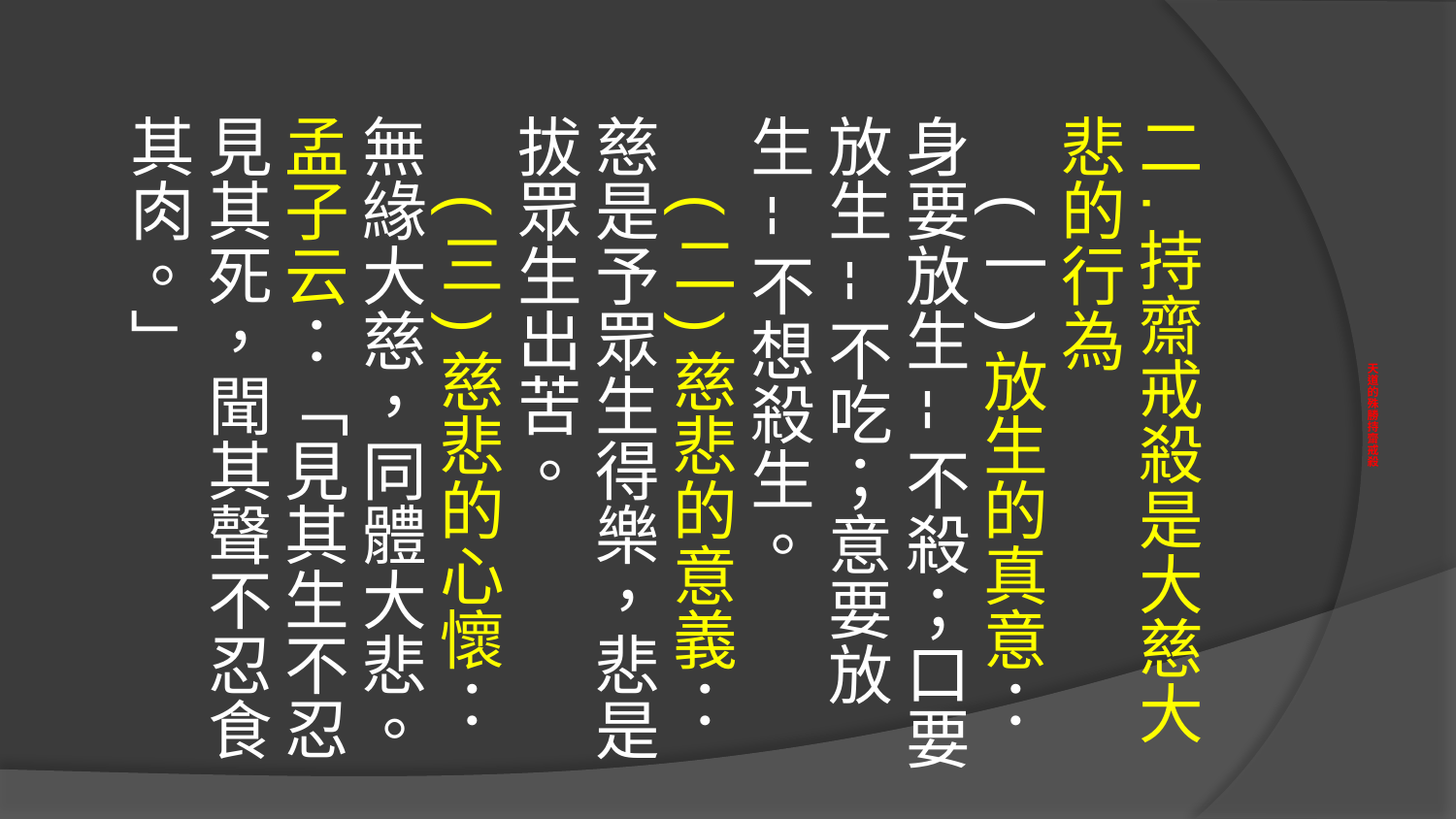

二.持齋戒殺是大慈大悲的行為
　(一)放生的真意：身要放生--不殺；口要放生--不吃；意要放生--不想殺生。
　(二)慈悲的意義：慈是予眾生得樂，悲是拔眾生出苦。
　(三)慈悲的心懷：無緣大慈，同體大悲。
孟子云：「見其生不忍見其死，聞其聲不忍食其肉。」
# 天道的殊勝持齋戒殺